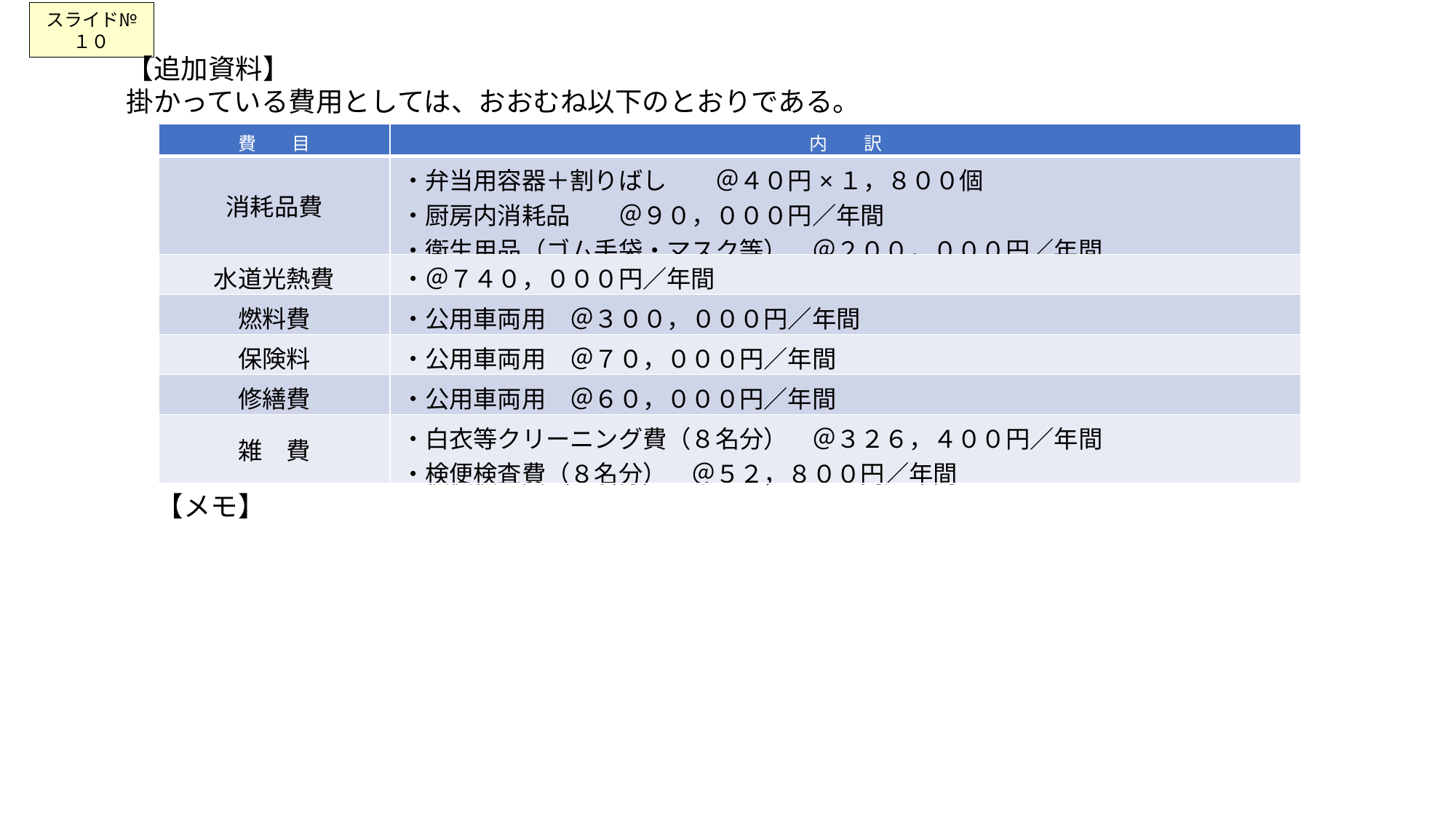

スライド№１０
【追加資料】
掛かっている費用としては、おおむね以下のとおりである。
| 費　　目 | 内　　訳 |
| --- | --- |
| 消耗品費 | ・弁当用容器＋割りばし　　＠４０円×１，８００個 ・厨房内消耗品　　＠９０，０００円／年間 ・衛生用品（ゴム手袋・マスク等）　＠２００，０００円／年間 |
| 水道光熱費 | ・＠７４０，０００円／年間 |
| 燃料費 | ・公用車両用　＠３００，０００円／年間 |
| 保険料 | ・公用車両用　＠７０，０００円／年間 |
| 修繕費 | ・公用車両用　＠６０，０００円／年間 |
| 雑　費 | ・白衣等クリーニング費（８名分）　＠３２６，４００円／年間 ・検便検査費（８名分）　＠５２，８００円／年間 |
【メモ】